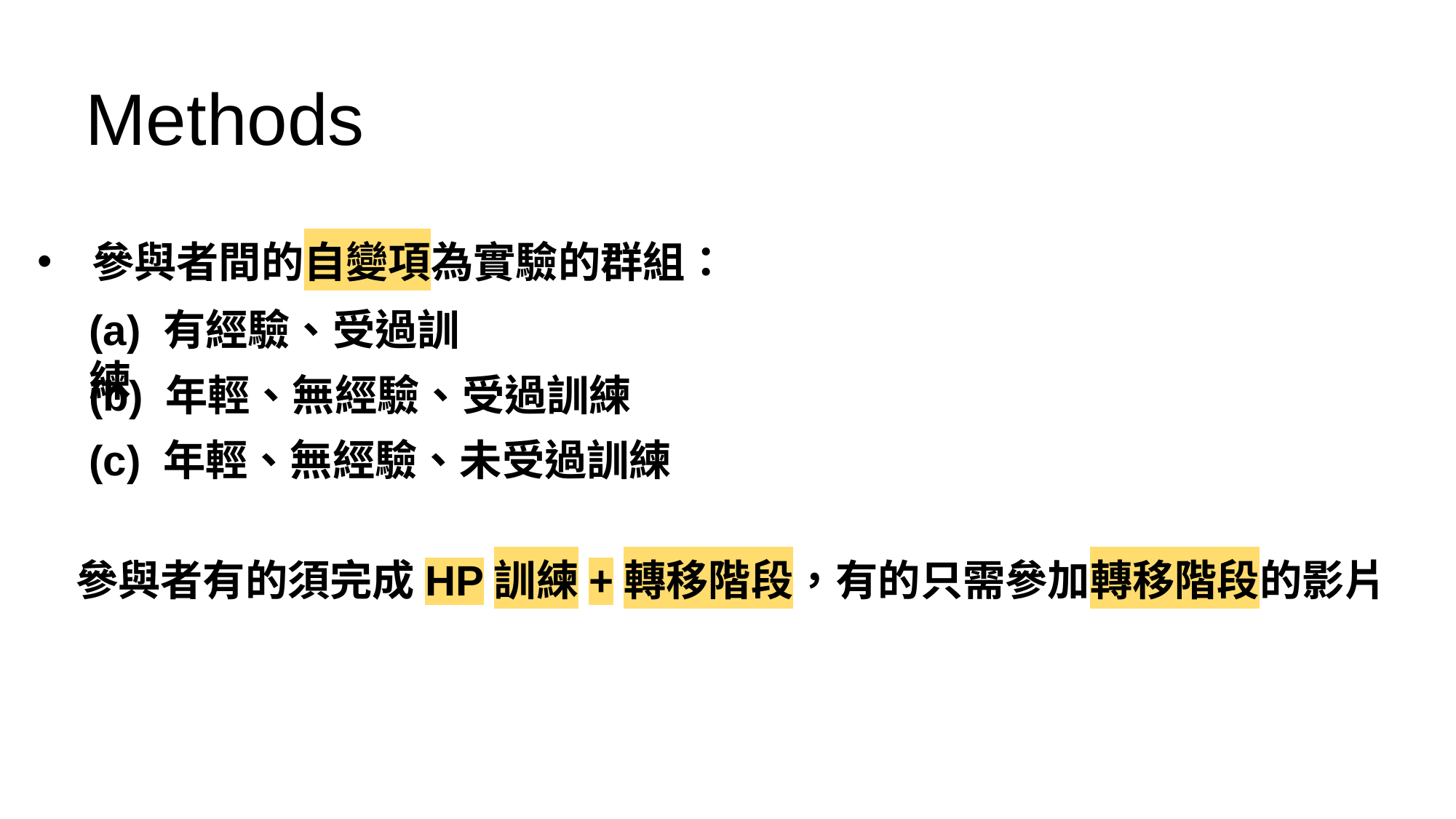

Methods
參與者間的自變項為實驗的群組：
(a) 有經驗、受過訓練
(b) 年輕、無經驗、受過訓練
(c) 年輕、無經驗、未受過訓練
參與者有的須完成HP訓練+轉移階段，有的只需參加轉移階段的影片